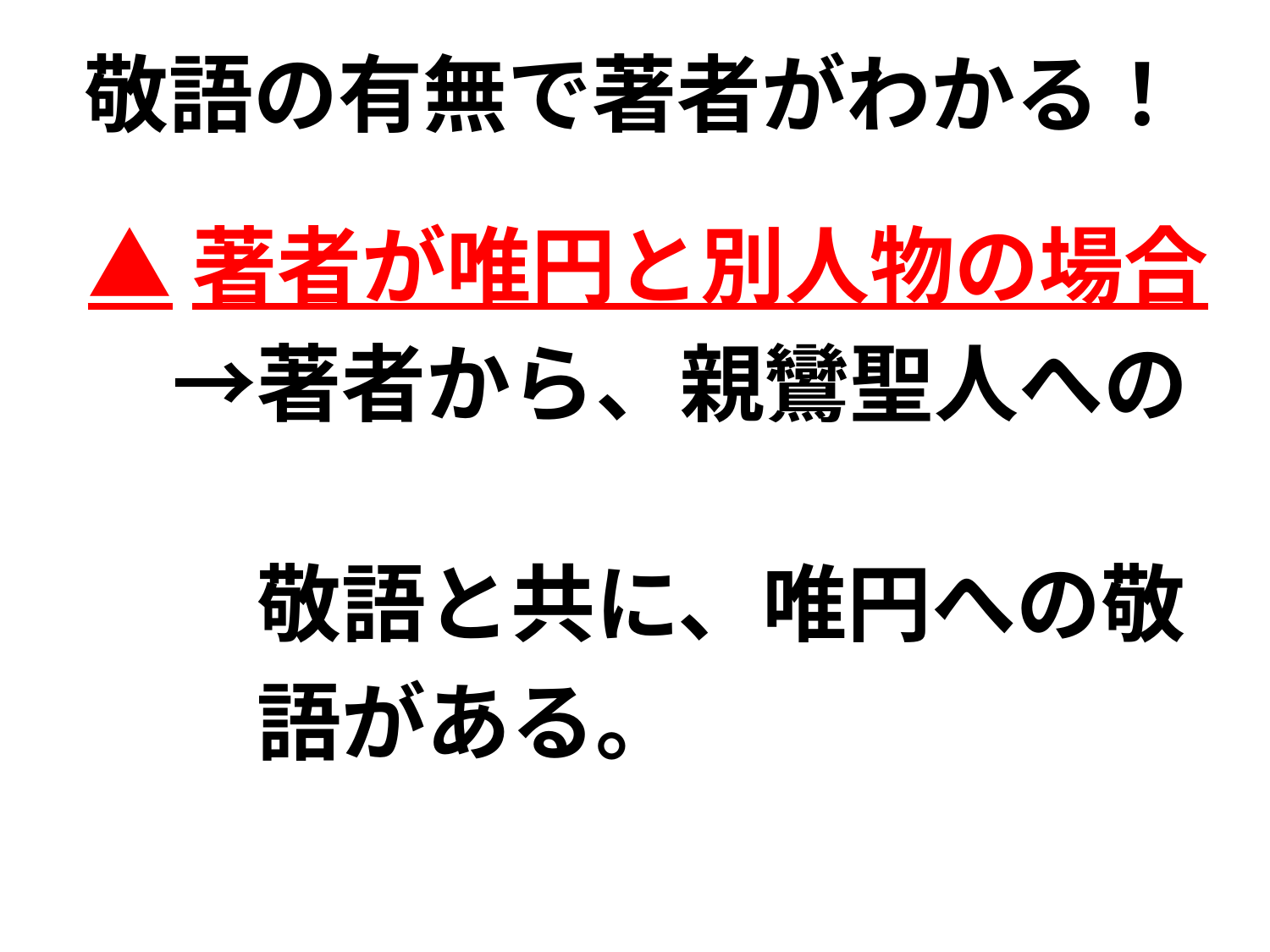

敬語の有無で著者がわかる！

▲著者が唯円と別人物の場合
　→著者から、親鸞聖人への
　　敬語と共に、唯円への敬
　　語がある。